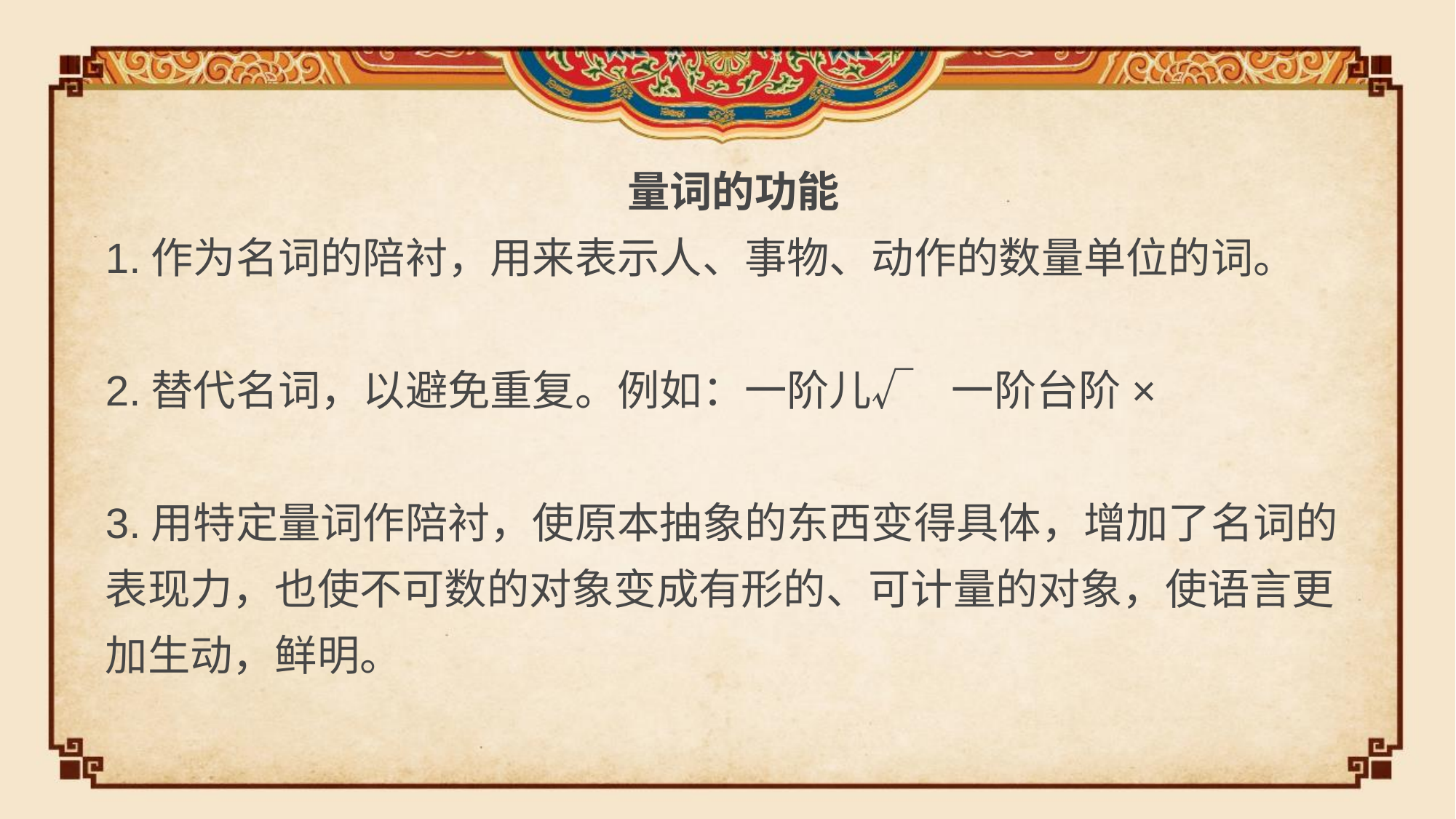

1.作为名词的陪衬，用来表示人、事物、动作的数量单位的词。

2.替代名词，以避免重复。例如：一阶儿√    一阶台阶×

3.用特定量词作陪衬，使原本抽象的东西变得具体，增加了名词的表现力，也使不可数的对象变成有形的、可计量的对象，使语言更加生动，鲜明。
量词的功能